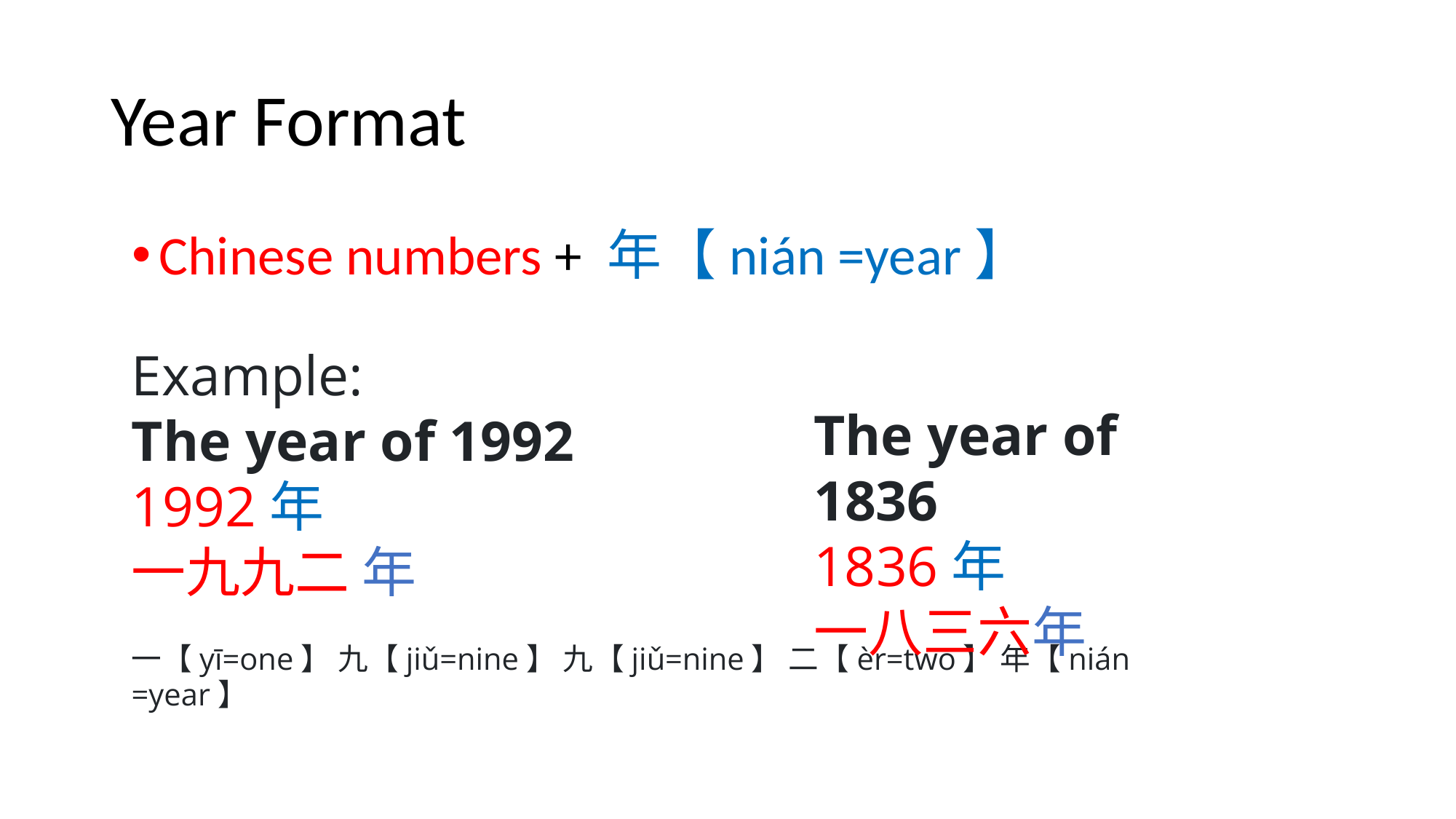

# Year Format
Chinese numbers + 年【nián =year】

Example:
The year of 1992
1992年
一九九二 年

一【yī=one】 九【jiǔ=nine】 九【jiǔ=nine】 二【èr=two】 年【nián =year】

The year of 1836
1836年
一八三六年